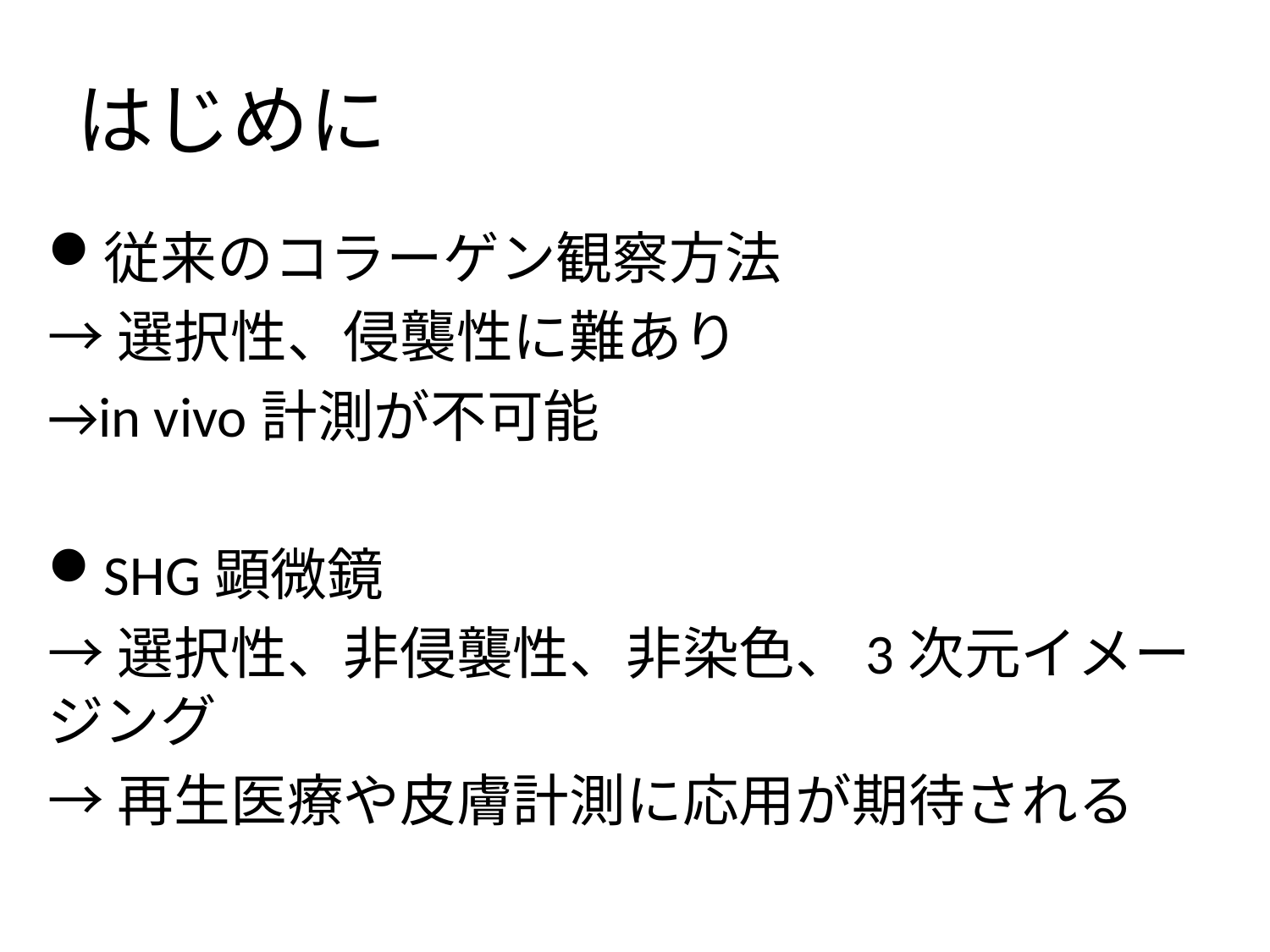

# はじめに
従来のコラーゲン観察方法
→選択性、侵襲性に難あり
→in vivo計測が不可能

SHG顕微鏡
→選択性、非侵襲性、非染色、3次元イメージング
→再生医療や皮膚計測に応用が期待される